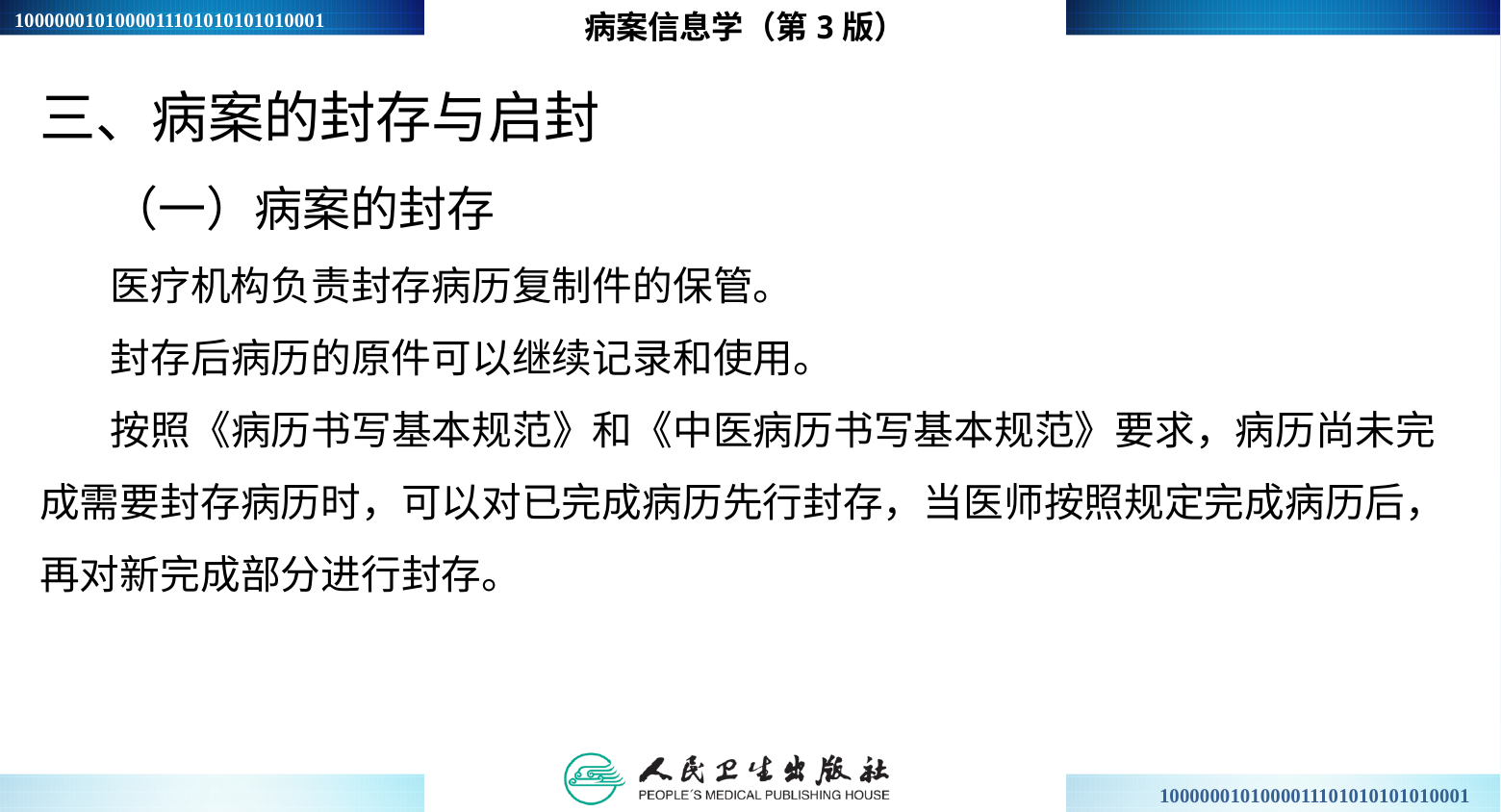

病案信息学（第3版）
三、病案的封存与启封
（一）病案的封存
医疗机构负责封存病历复制件的保管。
封存后病历的原件可以继续记录和使用。
按照《病历书写基本规范》和《中医病历书写基本规范》要求，病历尚未完成需要封存病历时，可以对已完成病历先行封存，当医师按照规定完成病历后，再对新完成部分进行封存。